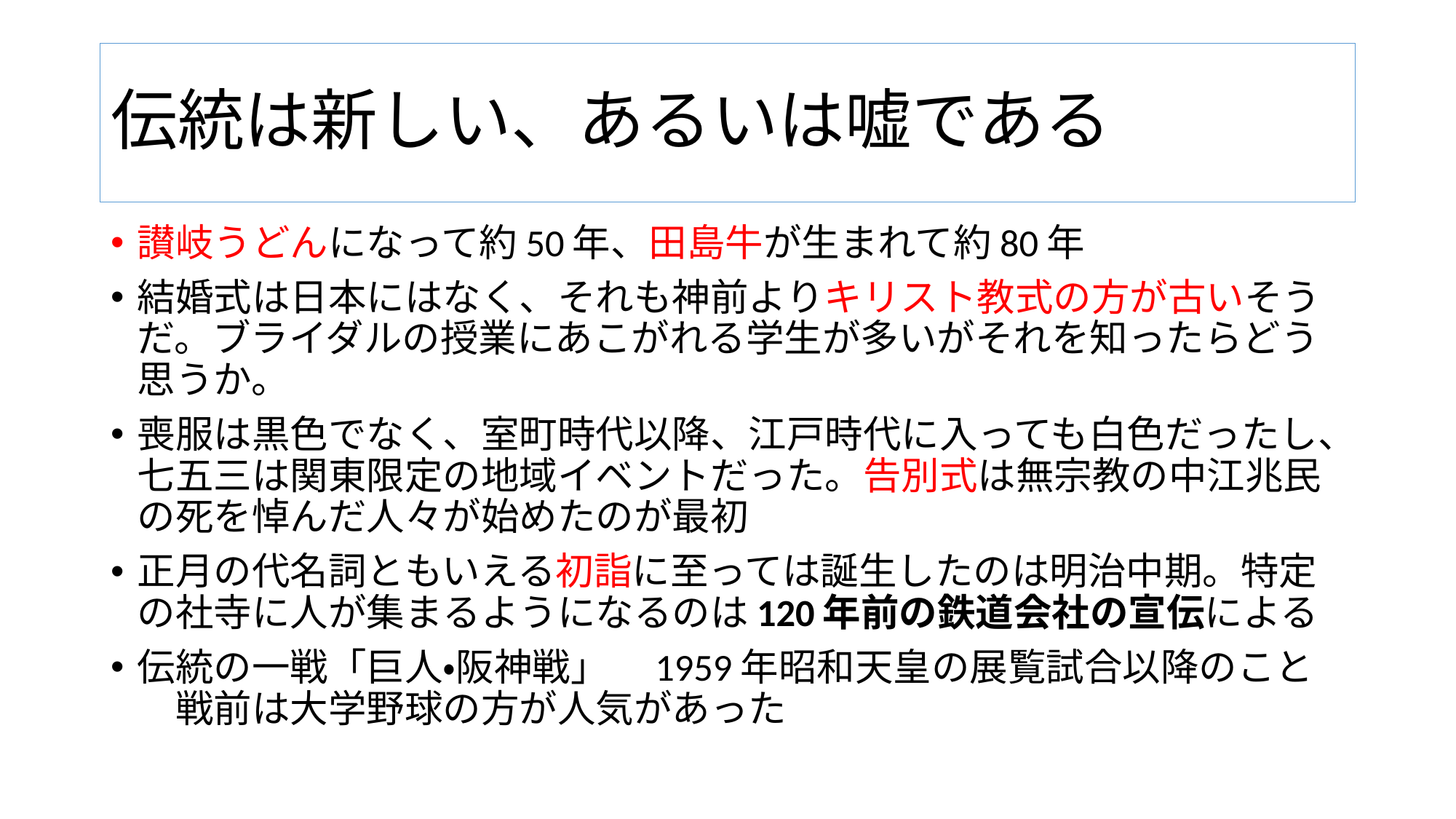

# 伝統は新しい、あるいは嘘である
讃岐うどんになって約50年、田島牛が生まれて約80年
結婚式は日本にはなく、それも神前よりキリスト教式の方が古いそうだ。ブライダルの授業にあこがれる学生が多いがそれを知ったらどう思うか。
喪服は黒色でなく、室町時代以降、江戸時代に入っても白色だったし、七五三は関東限定の地域イベントだった。告別式は無宗教の中江兆民の死を悼んだ人々が始めたのが最初
正月の代名詞ともいえる初詣に至っては誕生したのは明治中期。特定の社寺に人が集まるようになるのは120年前の鉄道会社の宣伝による
伝統の一戦「巨人・阪神戦」　1959年昭和天皇の展覧試合以降のこと　戦前は大学野球の方が人気があった